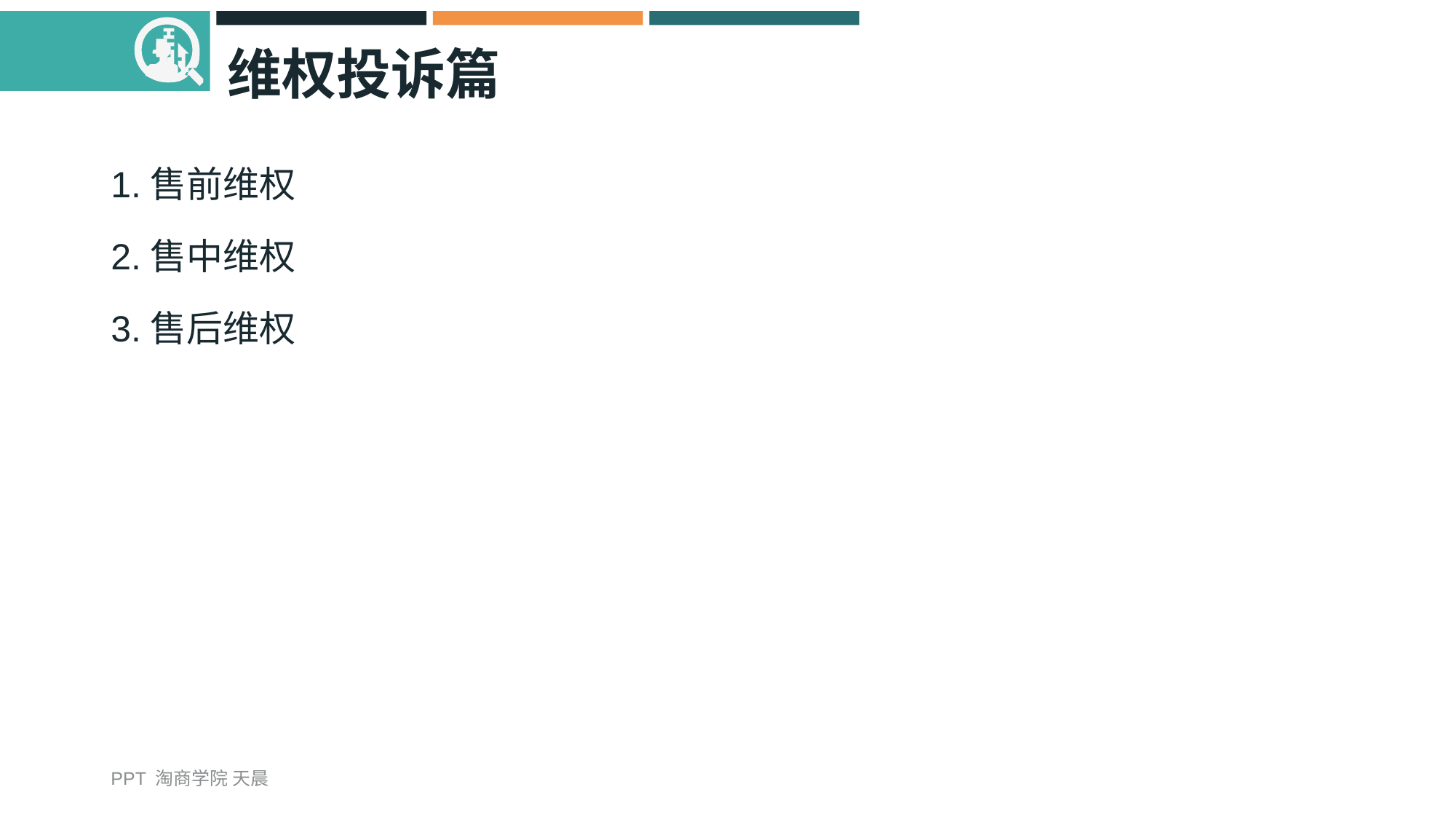

# 维权投诉篇
1.售前维权
2.售中维权
3.售后维权
PPT 淘商学院 天晨